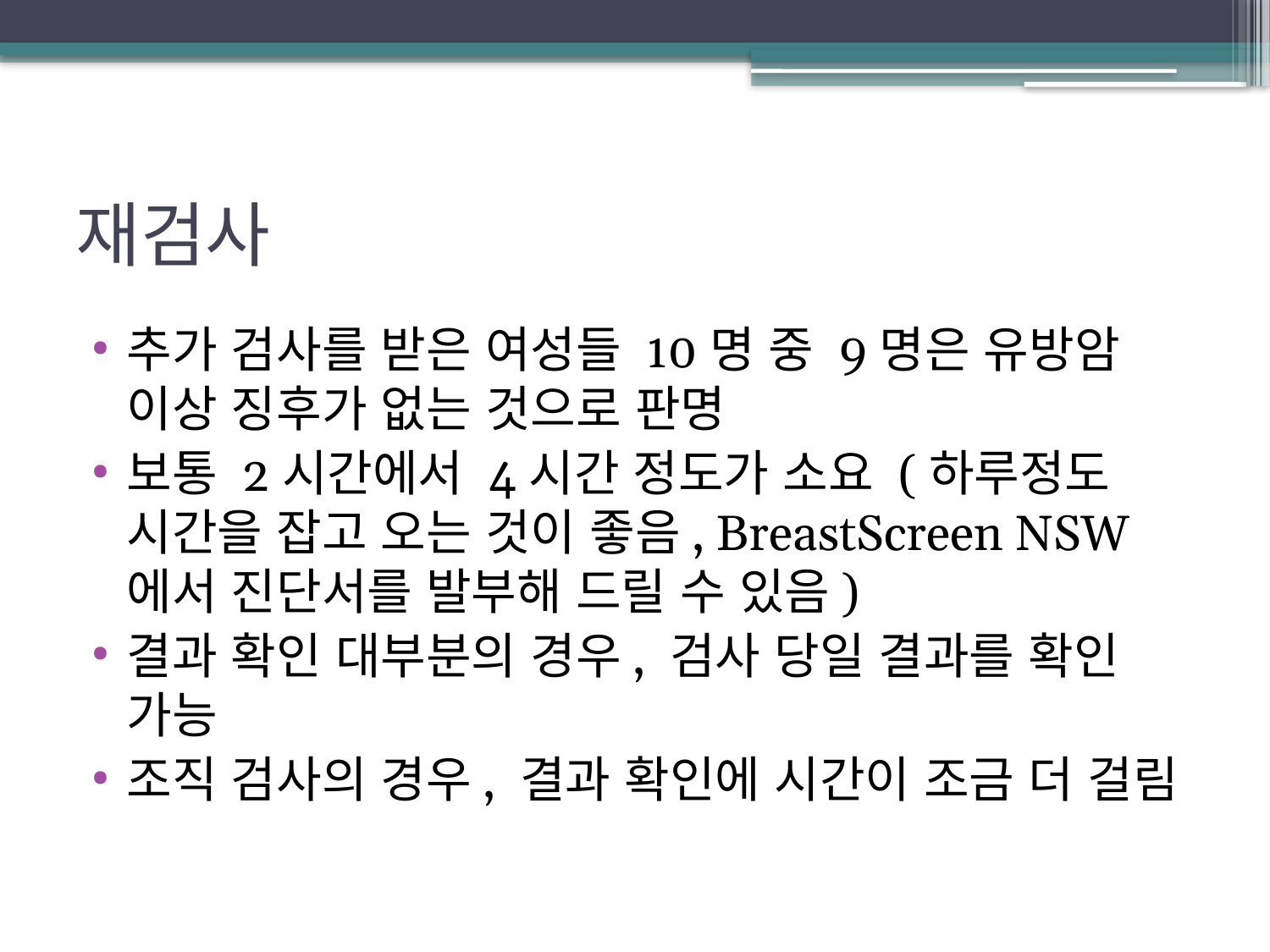

# 재검사
추가 검사를 받은 여성들 10명 중 9명은 유방암 이상 징후가 없는 것으로 판명
보통 2시간에서 4시간 정도가 소요 (하루정도 시간을 잡고 오는 것이 좋음, BreastScreen NSW에서 진단서를 발부해 드릴 수 있음)
결과 확인 대부분의 경우, 검사 당일 결과를 확인 가능
조직 검사의 경우, 결과 확인에 시간이 조금 더 걸림